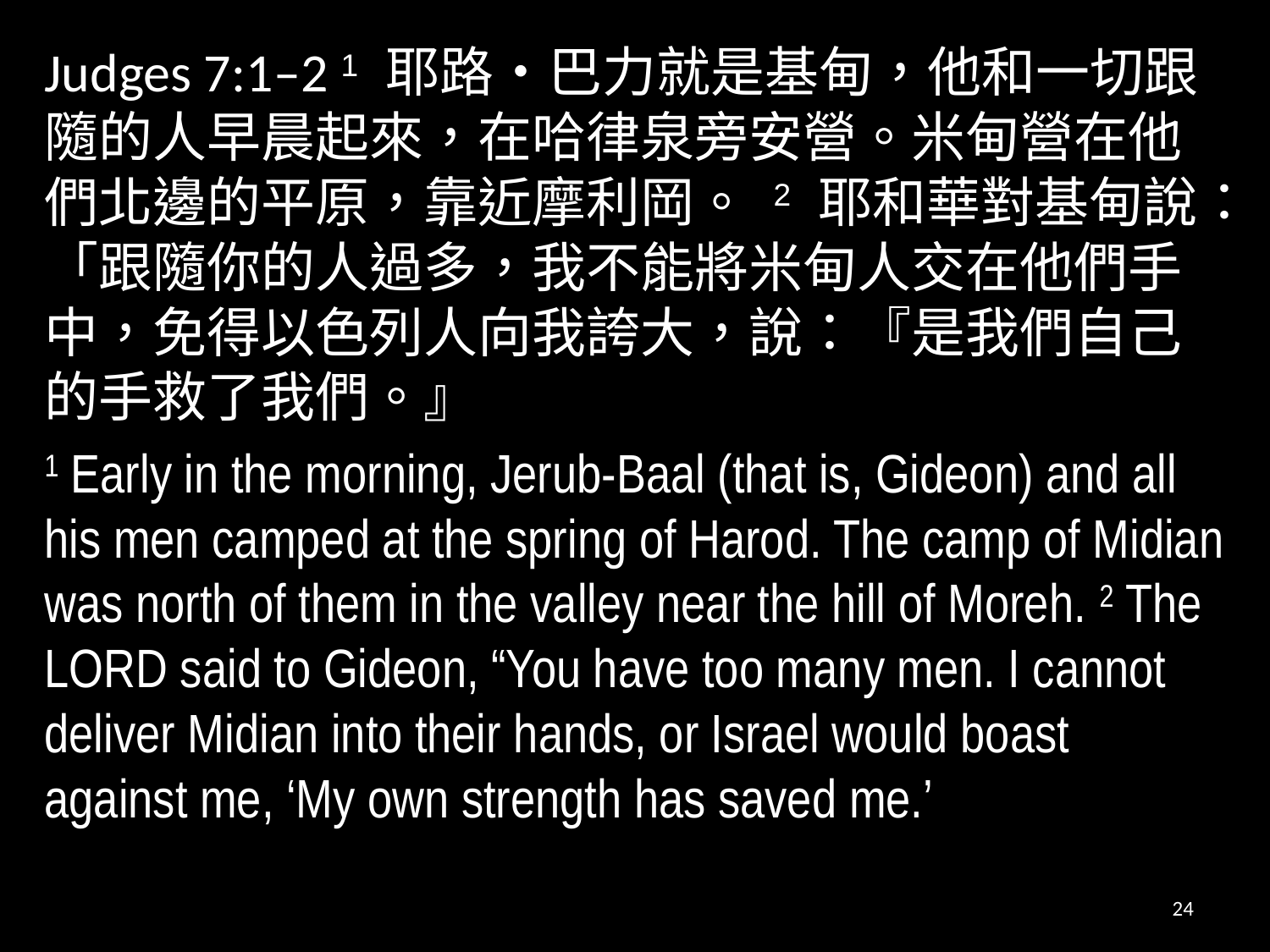

Judges 7:1–2 1 耶路•巴力就是基甸，他和一切跟隨的人早晨起來，在哈律泉旁安營。米甸營在他們北邊的平原，靠近摩利岡。 2 耶和華對基甸說：「跟隨你的人過多，我不能將米甸人交在他們手中，免得以色列人向我誇大，說：『是我們自己的手救了我們。』
1 Early in the morning, Jerub-Baal (that is, Gideon) and all his men camped at the spring of Harod. The camp of Midian was north of them in the valley near the hill of Moreh. 2 The Lord said to Gideon, “You have too many men. I cannot deliver Midian into their hands, or Israel would boast against me, ‘My own strength has saved me.’

24